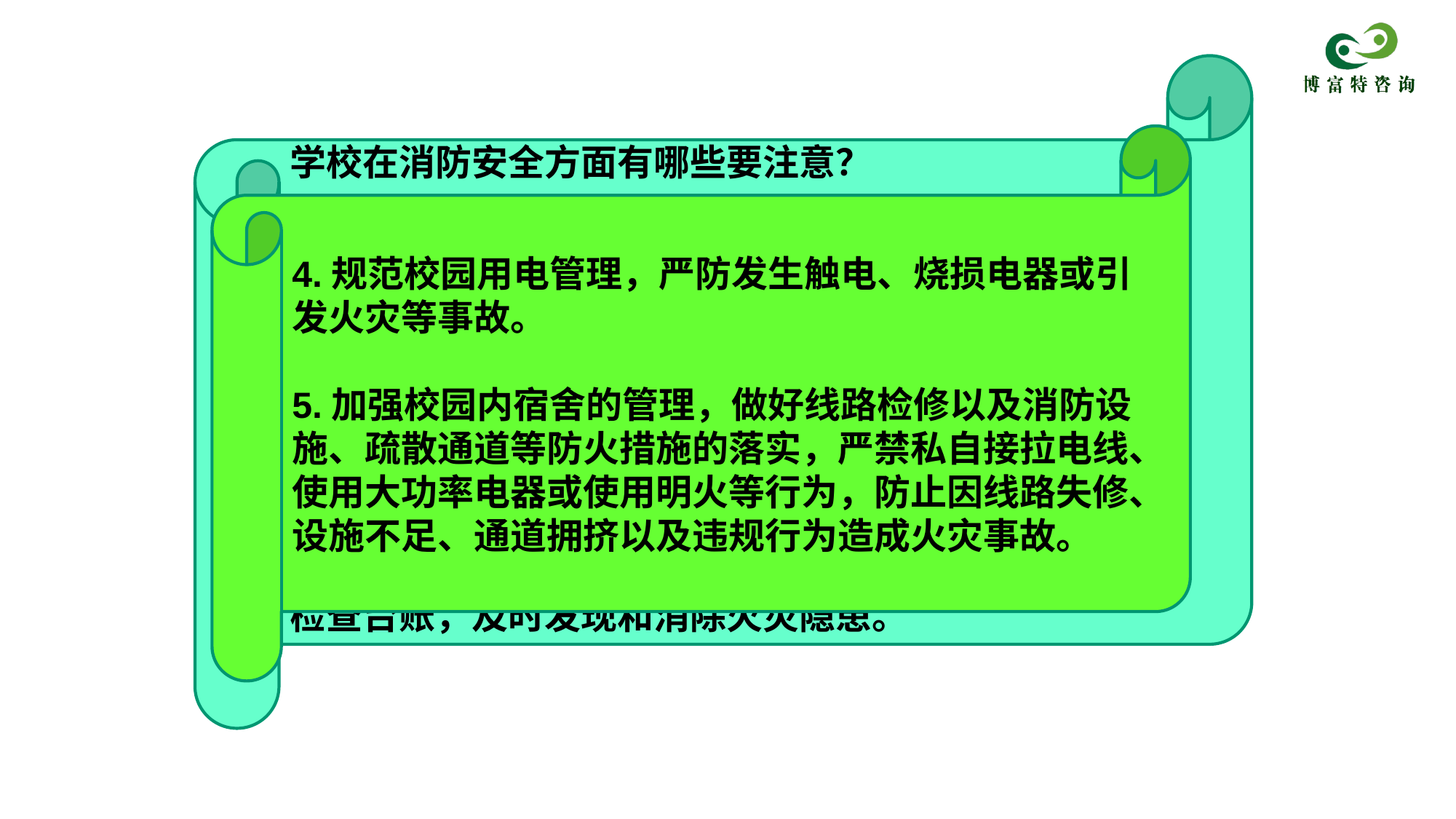

学校在消防安全方面有哪些要注意？

1.严格落实校园消防安全责任制，按照消防安全要求，配备消防设施、器材，设置应急照明灯和疏散指示标志，畅通消防通道和安全出口。

2.加强消防安全教育，定期组织师生开展消防安全应急演练，加强相关人员的培训，做到能掌握常用消防器材的使用方法，能有序疏散，迅速报警。

3.加强火灾隐患及消防设施的检查，特别要加大对宿舍、食堂、图书室、文印室、仓库及贵重易燃物品存放处等人员密集场所、重点部位的排查力度，建立检查制度和检查台账，及时发现和消除火灾隐患。
4.规范校园用电管理，严防发生触电、烧损电器或引发火灾等事故。

5.加强校园内宿舍的管理，做好线路检修以及消防设施、疏散通道等防火措施的落实，严禁私自接拉电线、使用大功率电器或使用明火等行为，防止因线路失修、设施不足、通道拥挤以及违规行为造成火灾事故。
41